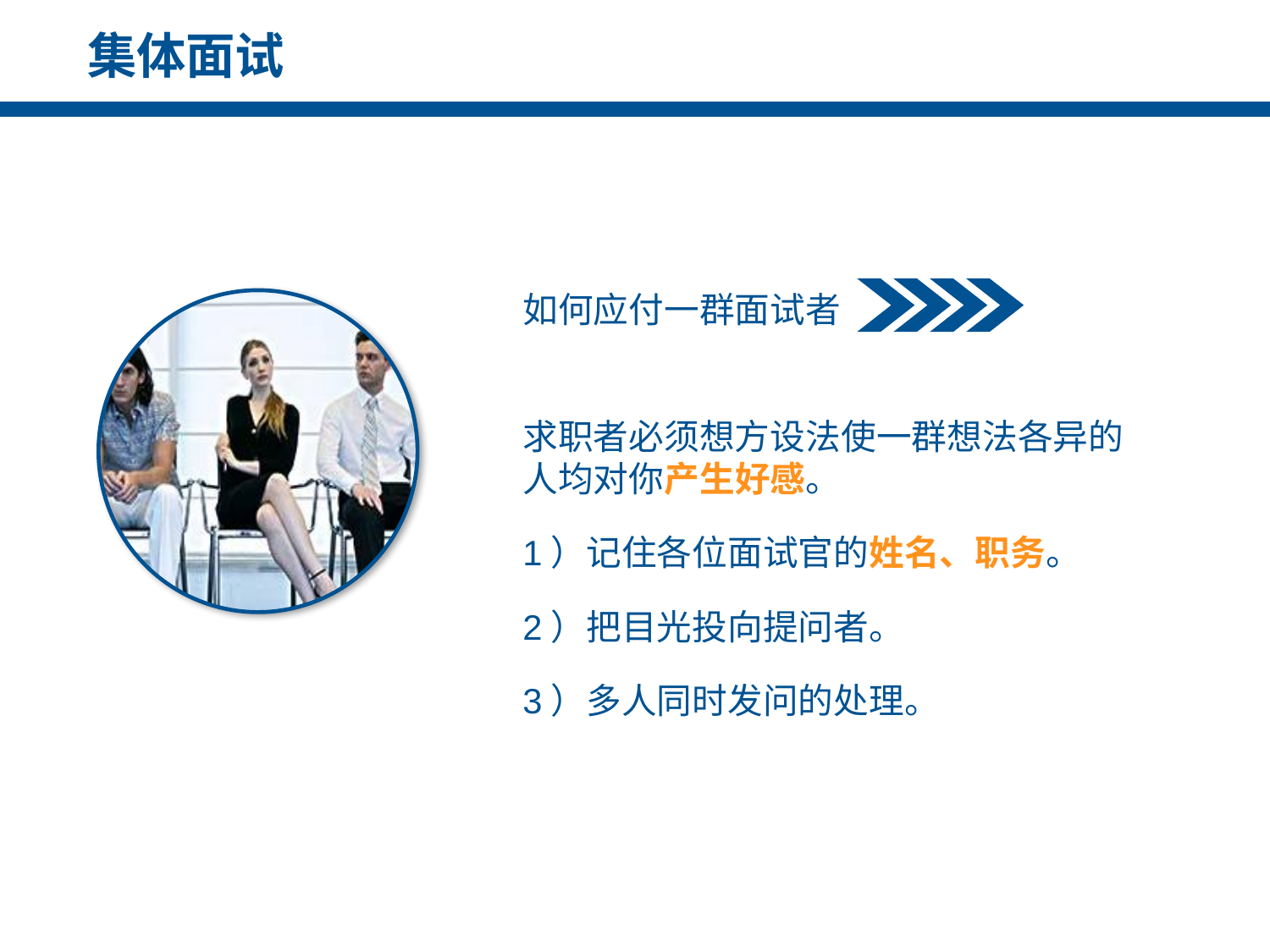

集体面试

如何应付一群面试者

求职者必须想方设法使一群想法各异的人均对你产生好感。
1）记住各位面试官的姓名、职务。
2）把目光投向提问者。
3）多人同时发问的处理。